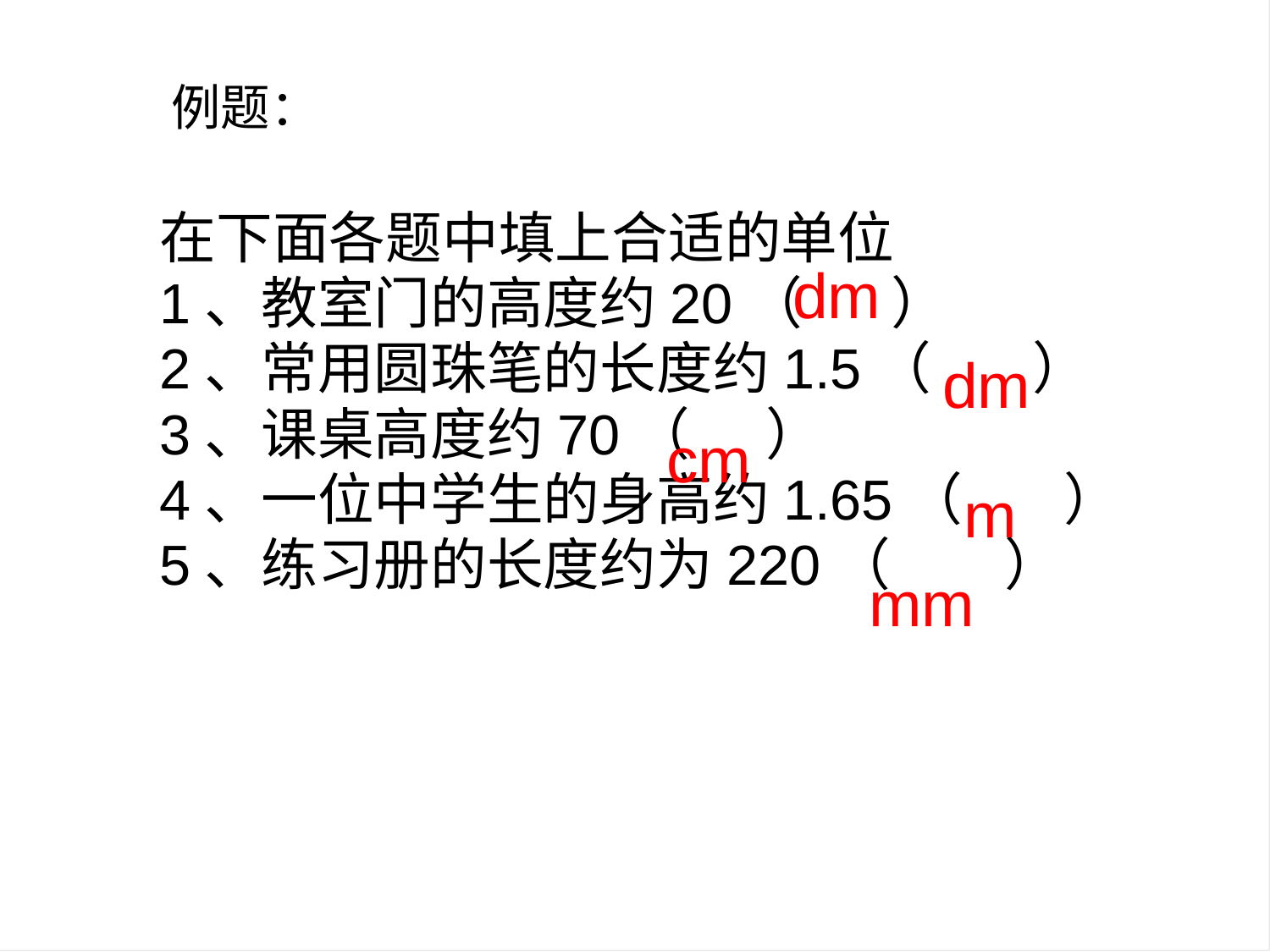

# 例题：
在下面各题中填上合适的单位
1、教室门的高度约20（       ）
2、常用圆珠笔的长度约1.5（        ）
3、课桌高度约70（      ）
4、一位中学生的身高约1.65（        ）
5、练习册的长度约为220（         ）
dm
dm
cm
m
mm